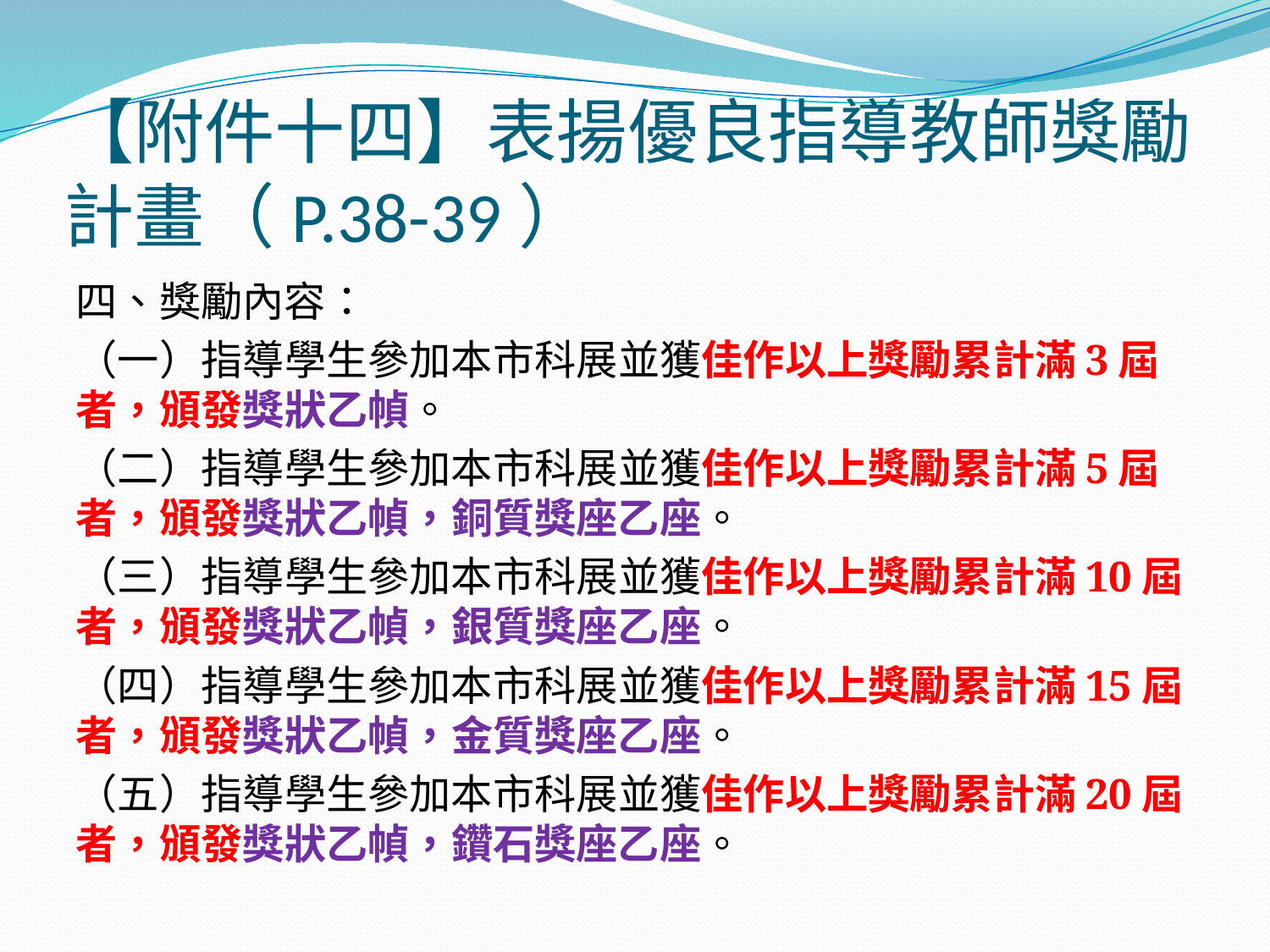

# 【附件十四】表揚優良指導教師獎勵計畫（P.38-39）
四、獎勵內容：
（一）指導學生參加本市科展並獲佳作以上獎勵累計滿3屆者，頒發獎狀乙幀。
（二）指導學生參加本市科展並獲佳作以上獎勵累計滿5屆者，頒發獎狀乙幀，銅質獎座乙座。
（三）指導學生參加本市科展並獲佳作以上獎勵累計滿10屆者，頒發獎狀乙幀，銀質獎座乙座。
（四）指導學生參加本市科展並獲佳作以上獎勵累計滿15屆者，頒發獎狀乙幀，金質獎座乙座。
（五）指導學生參加本市科展並獲佳作以上獎勵累計滿20屆者，頒發獎狀乙幀，鑽石獎座乙座。